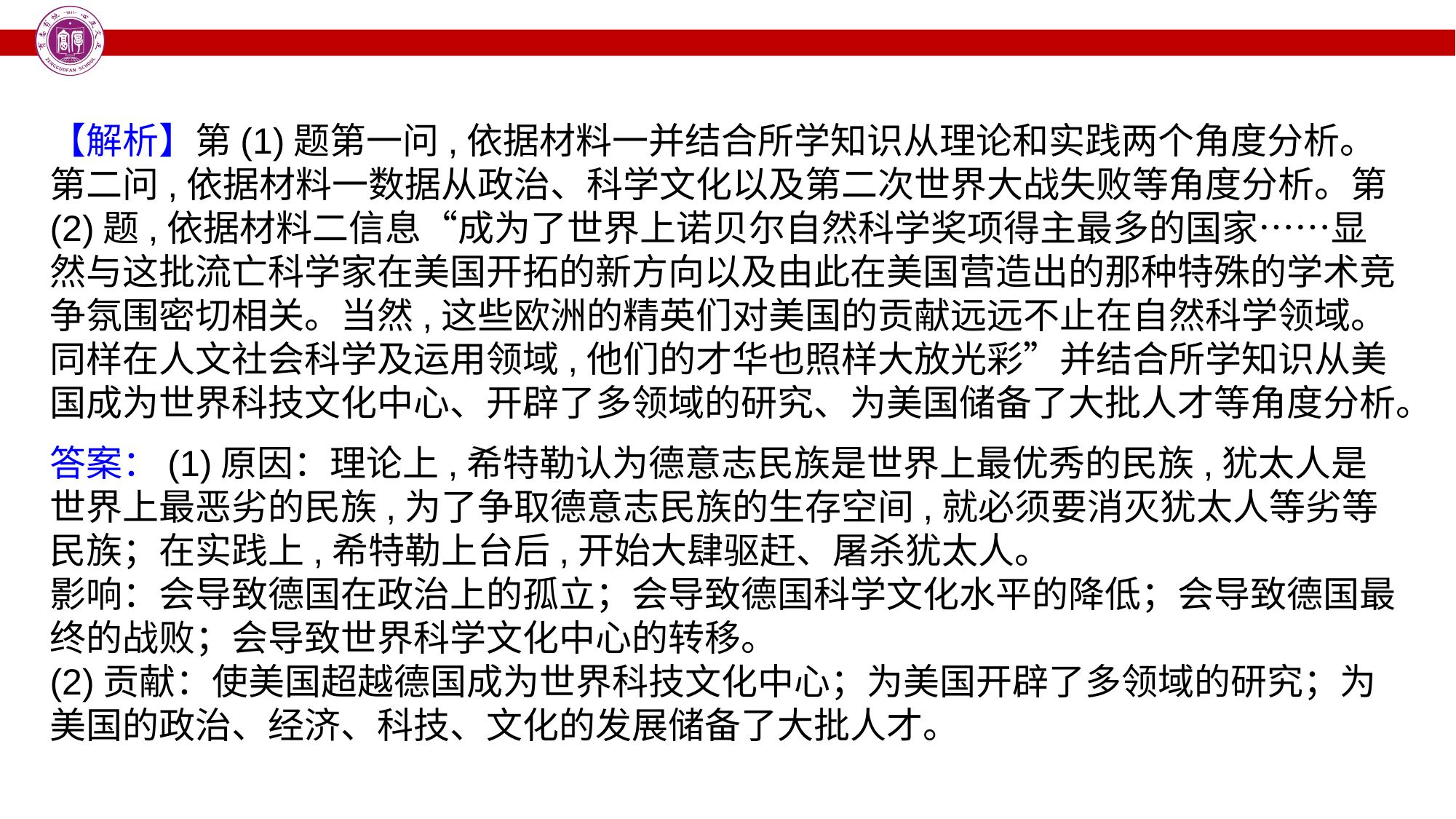

【解析】第(1)题第一问,依据材料一并结合所学知识从理论和实践两个角度分析。第二问,依据材料一数据从政治、科学文化以及第二次世界大战失败等角度分析。第(2)题,依据材料二信息“成为了世界上诺贝尔自然科学奖项得主最多的国家……显然与这批流亡科学家在美国开拓的新方向以及由此在美国营造出的那种特殊的学术竞争氛围密切相关。当然,这些欧洲的精英们对美国的贡献远远不止在自然科学领域。同样在人文社会科学及运用领域,他们的才华也照样大放光彩”并结合所学知识从美国成为世界科技文化中心、开辟了多领域的研究、为美国储备了大批人才等角度分析。
答案：(1)原因：理论上,希特勒认为德意志民族是世界上最优秀的民族,犹太人是世界上最恶劣的民族,为了争取德意志民族的生存空间,就必须要消灭犹太人等劣等民族；在实践上,希特勒上台后,开始大肆驱赶、屠杀犹太人。
影响：会导致德国在政治上的孤立；会导致德国科学文化水平的降低；会导致德国最终的战败；会导致世界科学文化中心的转移。
(2)贡献：使美国超越德国成为世界科技文化中心；为美国开辟了多领域的研究；为美国的政治、经济、科技、文化的发展储备了大批人才。